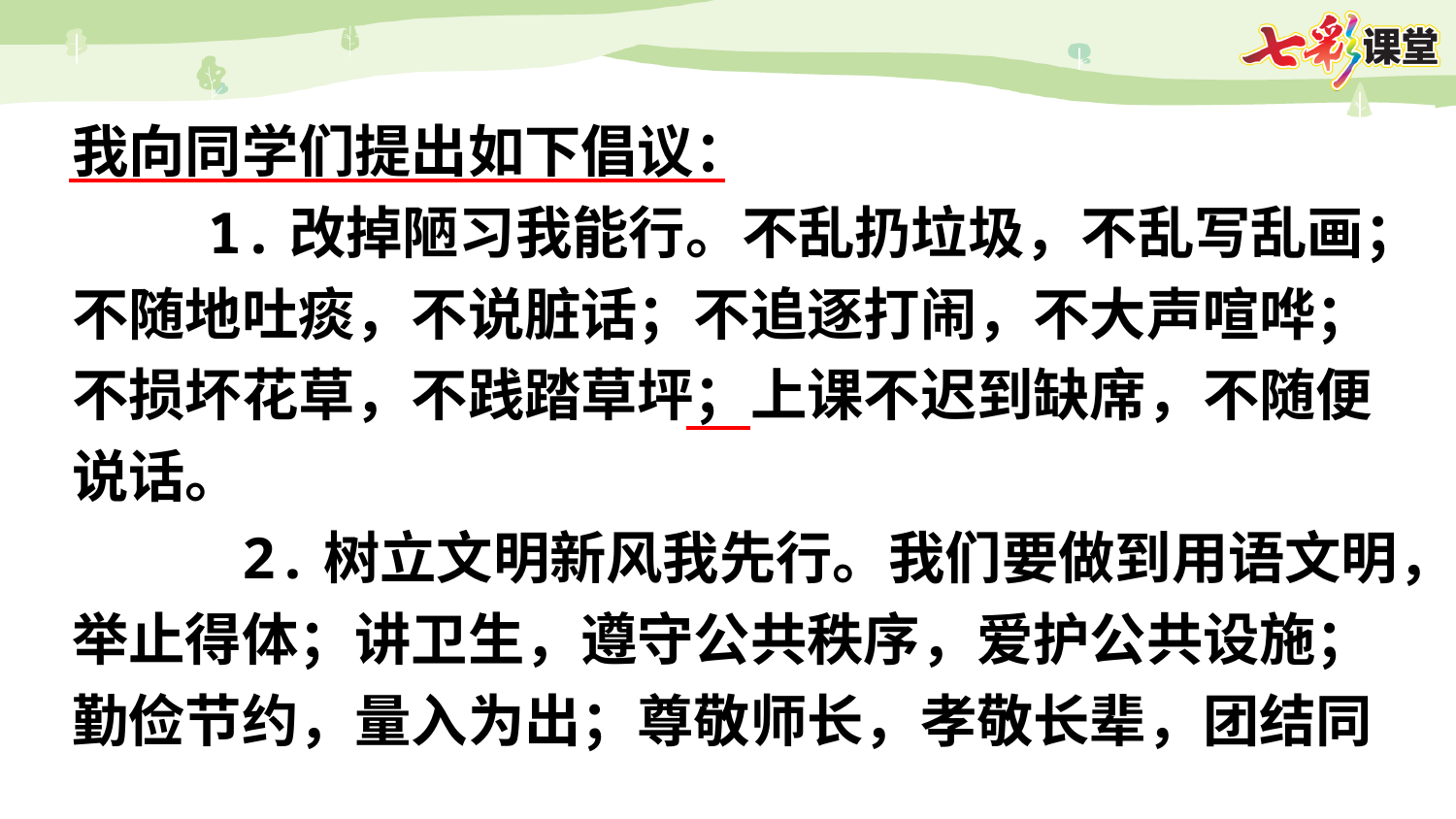

我向同学们提出如下倡议：
    1.改掉陋习我能行。不乱扔垃圾，不乱写乱画；不随地吐痰，不说脏话；不追逐打闹，不大声喧哗；不损坏花草，不践踏草坪；上课不迟到缺席，不随便说话。
     2.树立文明新风我先行。我们要做到用语文明，举止得体；讲卫生，遵守公共秩序，爱护公共设施；勤俭节约，量入为出；尊敬师长，孝敬长辈，团结同